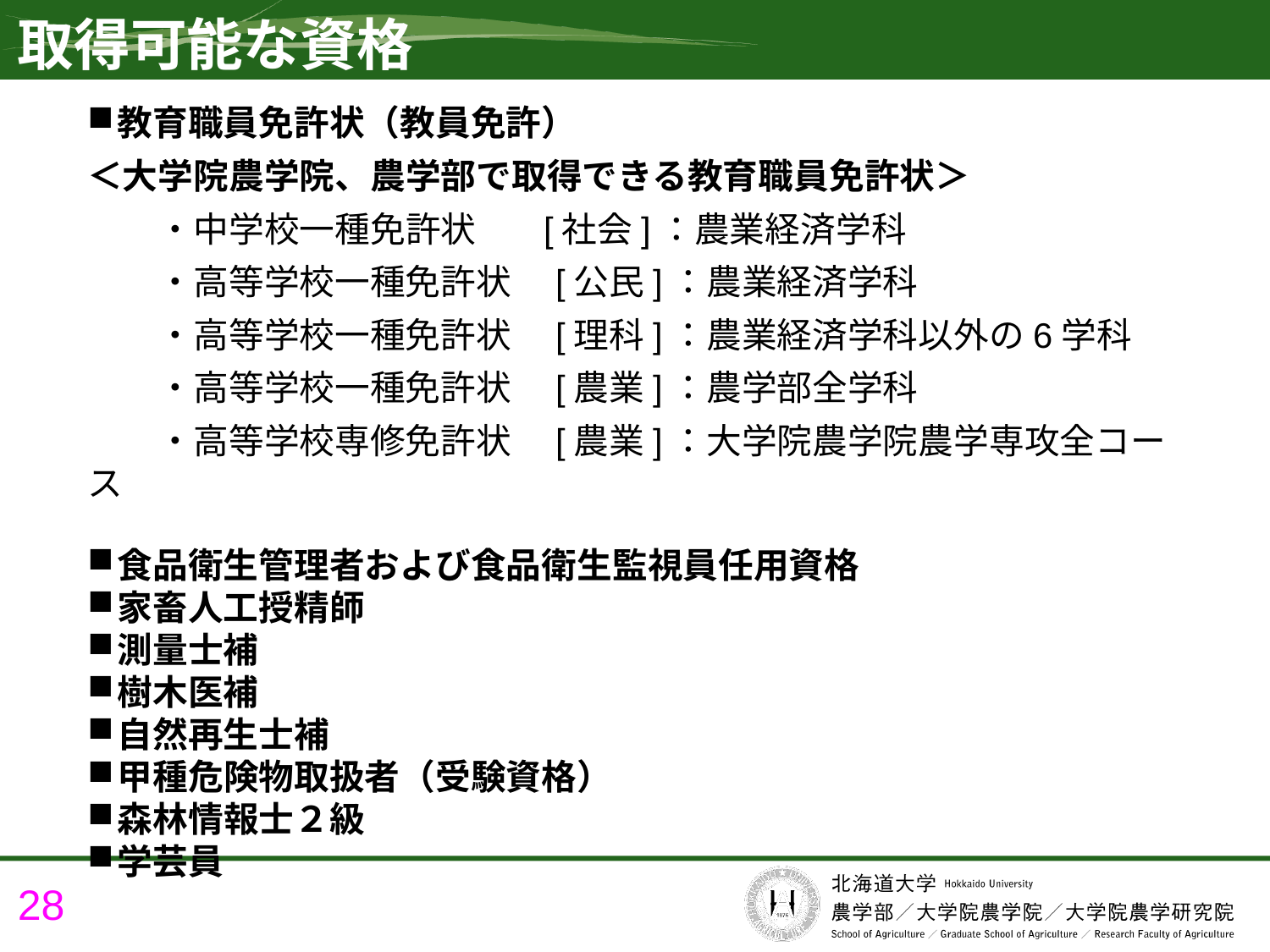

取得可能な資格
教育職員免許状（教員免許）
＜大学院農学院、農学部で取得できる教育職員免許状＞
　　・中学校一種免許状   　[社会]：農業経済学科
　　・高等学校一種免許状　[公民]：農業経済学科
　　・高等学校一種免許状　[理科]：農業経済学科以外の6学科
　　・高等学校一種免許状　[農業]：農学部全学科
　　・高等学校専修免許状　[農業]：大学院農学院農学専攻全コース

食品衛生管理者および食品衛生監視員任用資格
家畜人工授精師
測量士補
樹木医補
自然再生士補
甲種危険物取扱者（受験資格）
森林情報士２級
学芸員
28